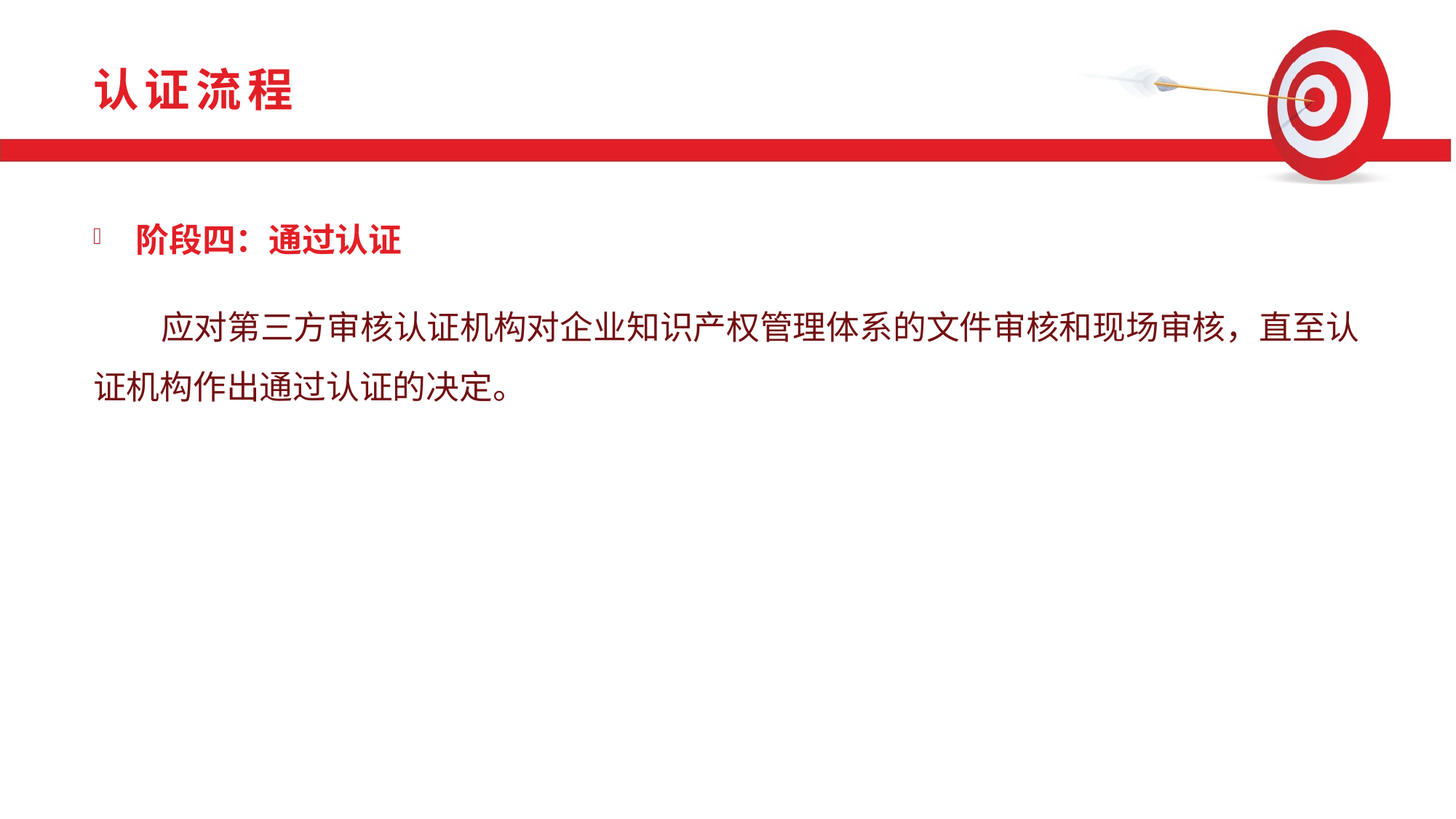

# 认证流程
阶段四：通过认证
        应对第三方审核认证机构对企业知识产权管理体系的文件审核和现场审核，直至认证机构作出通过认证的决定。